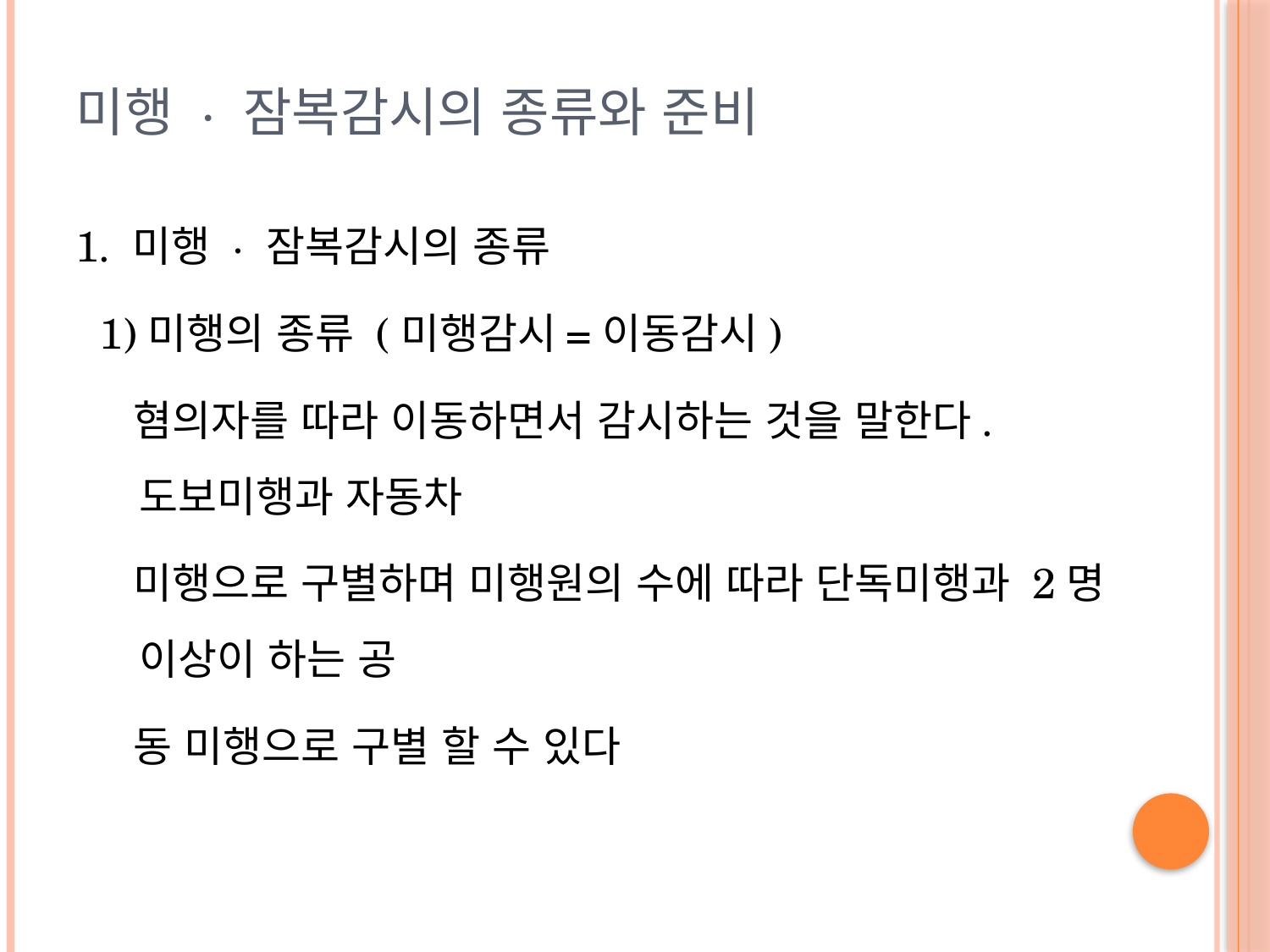

# 미행 · 잠복감시의 종류와 준비
1. 미행 · 잠복감시의 종류
  1)미행의 종류 (미행감시=이동감시)
    혐의자를 따라 이동하면서 감시하는 것을 말한다. 도보미행과 자동차
    미행으로 구별하며 미행원의 수에 따라 단독미행과 2명 이상이 하는 공
    동 미행으로 구별 할 수 있다